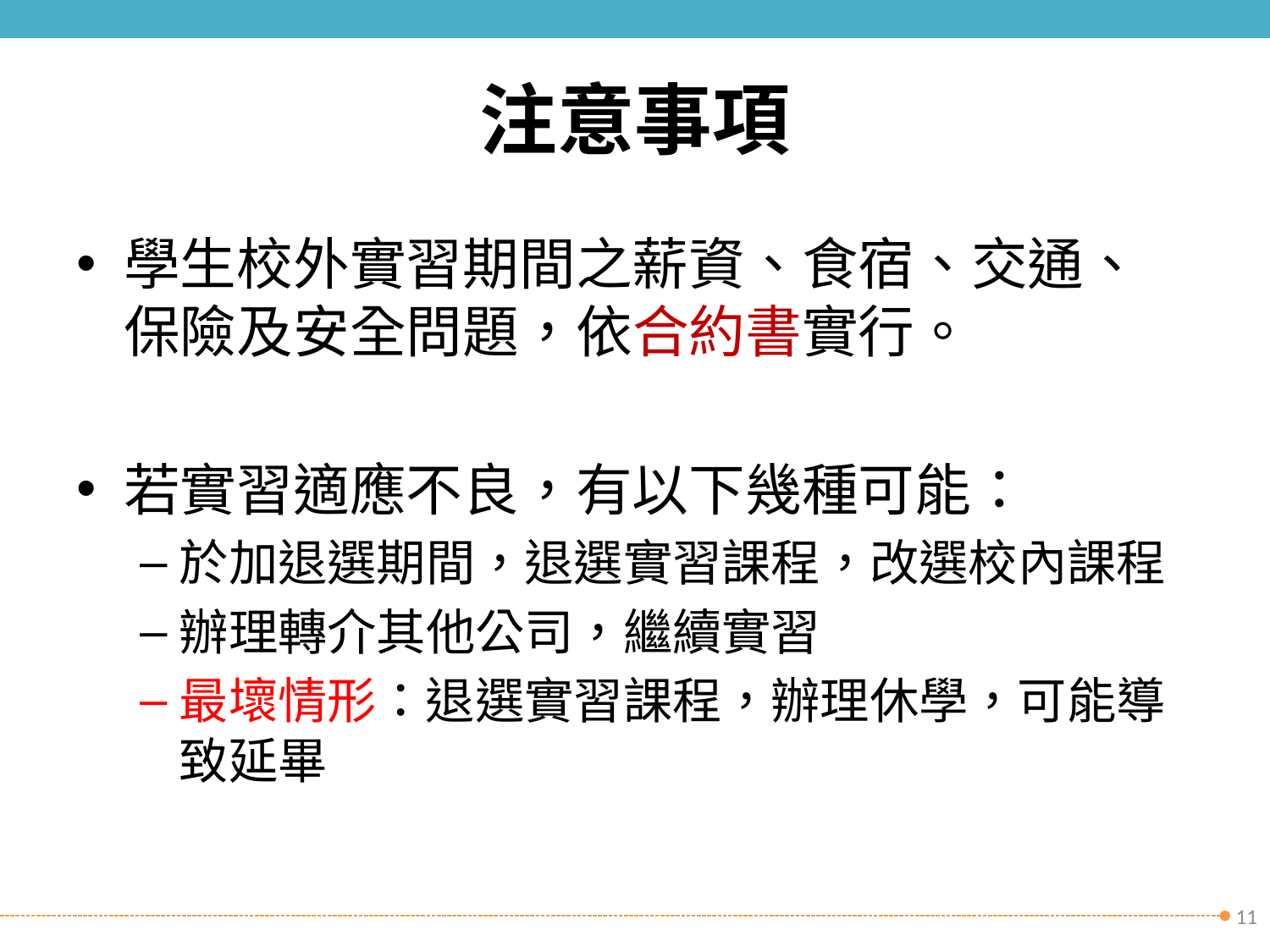

# 注意事項
學生校外實習期間之薪資、食宿、交通、保險及安全問題，依合約書實行。

若實習適應不良，有以下幾種可能：
於加退選期間，退選實習課程，改選校內課程
辦理轉介其他公司，繼續實習
最壞情形：退選實習課程，辦理休學，可能導致延畢

11